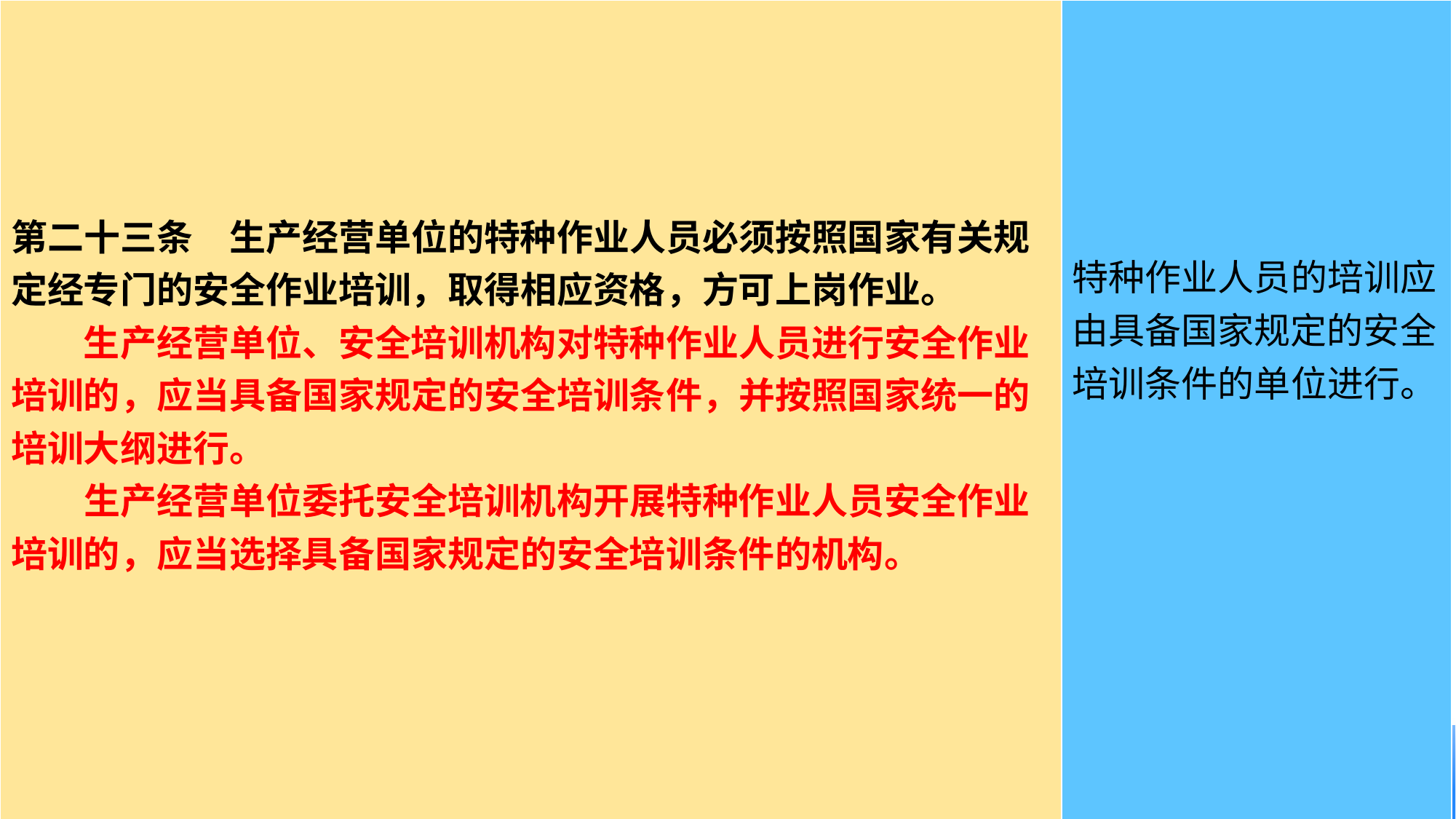

| 第二十三条　生产经营单位的特种作业人员必须按照国家有关规定经专门的安全作业培训，取得相应资格，方可上岗作业。 　　生产经营单位、安全培训机构对特种作业人员进行安全作业培训的，应当具备国家规定的安全培训条件，并按照国家统一的培训大纲进行。 　　生产经营单位委托安全培训机构开展特种作业人员安全作业培训的，应当选择具备国家规定的安全培训条件的机构。 | 特种作业人员的培训应由具备国家规定的安全培训条件的单位进行。 |
| --- | --- |
#